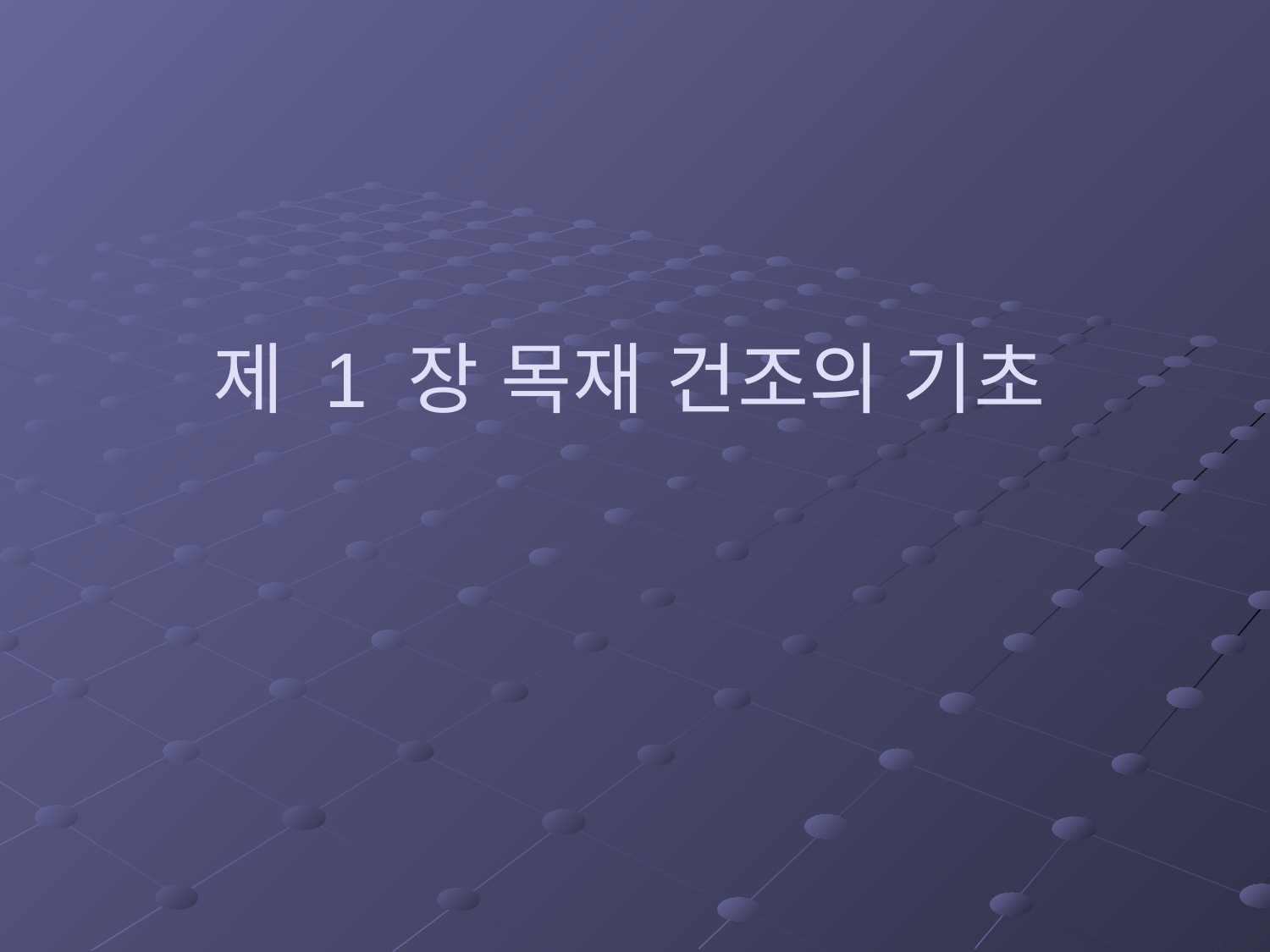

# 제 1 장 목재 건조의 기초